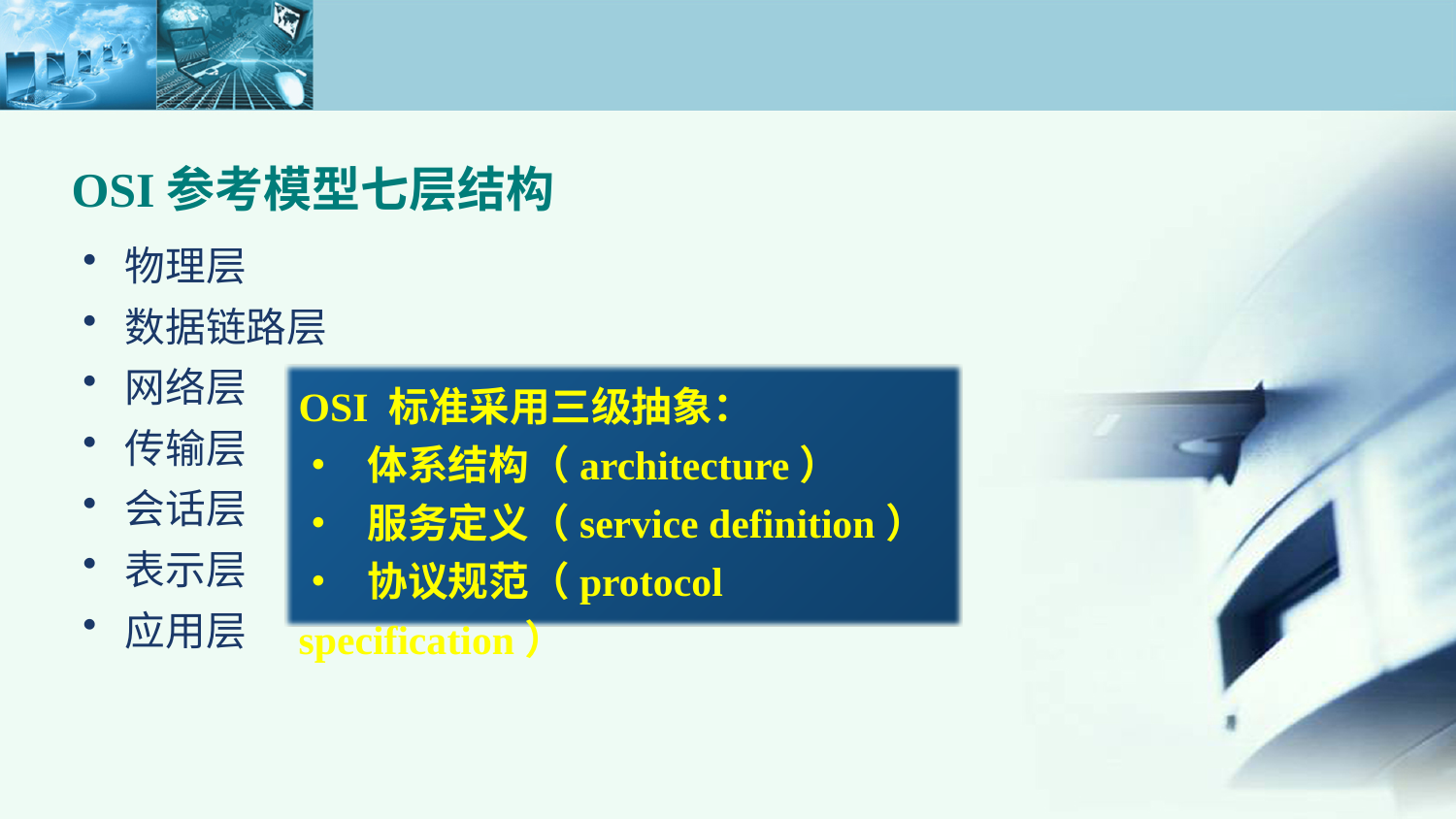

OSI参考模型七层结构
物理层
数据链路层
网络层
传输层
会话层
表示层
应用层
OSI 标准采用三级抽象：
•  体系结构（architecture）
•  服务定义（service definition）
•  协议规范（protocol specification）